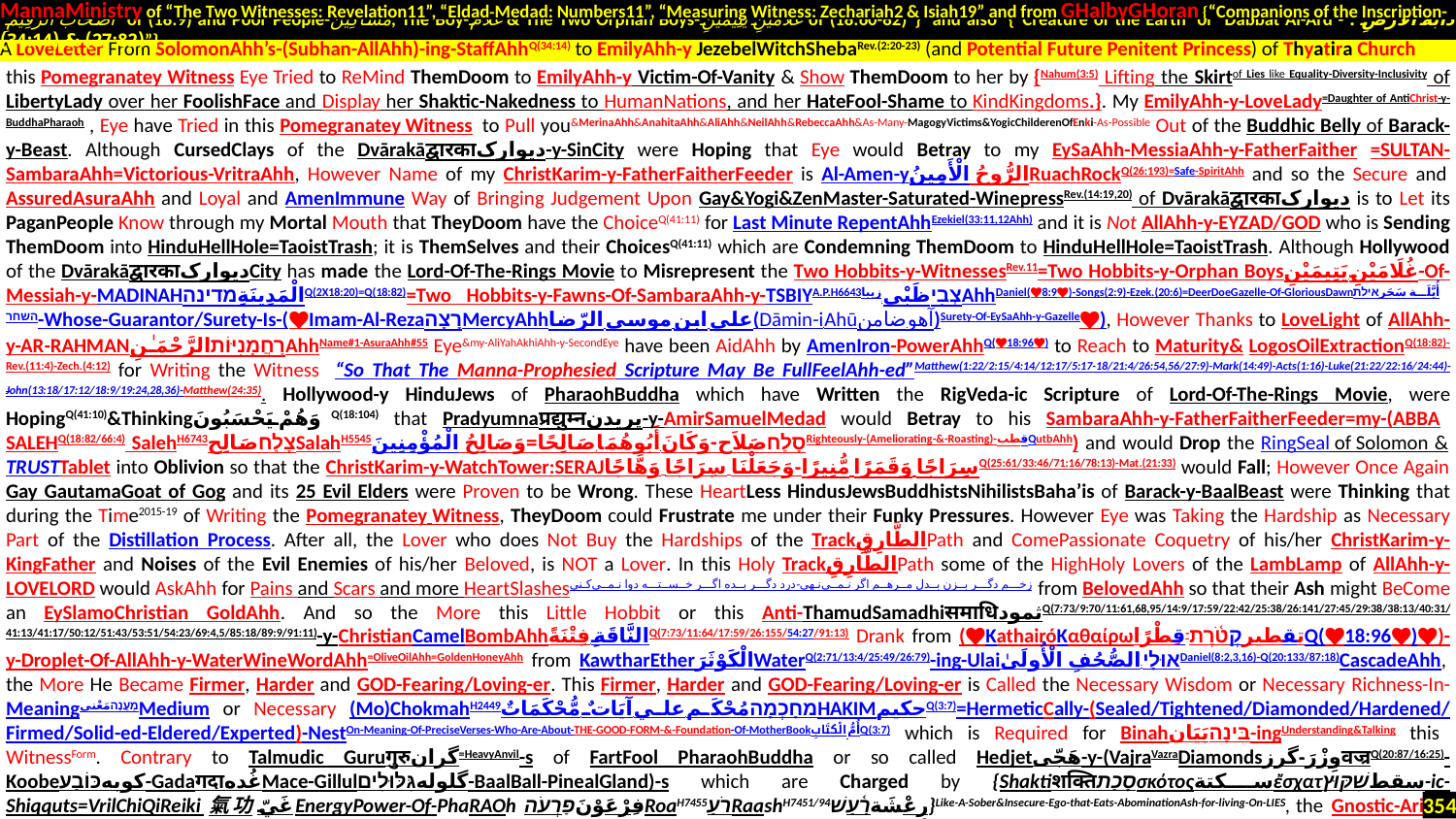

MannaMinistry of “The Two Witnesses: Revelation11”, “Eldad-Medad: Numbers11”, “Measuring Witness: Zechariah2 & Isiah19” and from GHalbyGHoran {“Companions of the Inscription-
 أَصْحَابَ الرَّقِيمِ  of (18:9) and Poor People-مَسَاكِينَ, The Boy-غُلَامُ & The Two Orphan Boys-غُلَامَيْنِ يَتِيمَيْنِ of (18:60-82)”}  and also  {“Creature of the Earth  or  Dabbat Al-Ard - دَابَّةُ الْأَرْضِ : (27:82) & (34:14)”}
.
this Pomegranatey Witness Eye Tried to ReMind ThemDoom to EmilyAhh-y Victim-Of-Vanity & Show ThemDoom to her by {Nahum(3:5) Lifting the Skirtof Lies like Equality-Diversity-Inclusivity of LibertyLady over her FoolishFace and Display her Shaktic-Nakedness to HumanNations, and her HateFool-Shame to KindKingdoms.}. My EmilyAhh-y-LoveLady=Daughter of AntiChrist-y-BuddhaPharaoh., Eye have Tried in this Pomegranatey Witness  to Pull you&MerinaAhh&AnahitaAhh&AliAhh&NeilAhh&RebeccaAhh&As-Many-MagogyVictims&YogicChilderenOfEnki-As-Possible Out of the Buddhic Belly of Barack-y-Beast. Although CursedClays of the Dvārakāद्वारकाدیوارک-y-SinCity were Hoping that Eye would Betray to my EySaAhh-MessiaAhh-y-FatherFaither =SULTAN-SambaraAhh=Victorious-VritraAhh, However Name of my ChristKarim-y-FatherFaitherFeeder is Al-Amen-yالرُّوحُ الْأَمِينُRuachRockQ(26:193)=Safe-SpiritAhh and so the Secure and AssuredAsuraAhh and Loyal and AmenImmune Way of Bringing Judgement Upon Gay&Yogi&ZenMaster-Saturated-WinepressRev.(14:19,20) of Dvārakāद्वारकाدیوارک is to Let its PaganPeople Know through my Mortal Mouth that TheyDoom have the ChoiceQ(41:11) for Last Minute RepentAhhEzekiel(33:11,12Ahh) and it is Not AllAhh-y-EYZAD/GOD who is Sending ThemDoom into HinduHellHole=TaoistTrash; it is ThemSelves and their ChoicesQ(41:11) which are Condemning ThemDoom to HinduHellHole=TaoistTrash. Although Hollywood of the Dvārakāद्वारकाدیوارکCity has made the Lord-Of-The-Rings Movie to Misrepresent the Two Hobbits-y-WitnessesRev.11=Two Hobbits-y-Orphan Boysغُلَامَيْنِ يَتِيمَيْنِ-Of-Messiah-y-MADINAHالْمَدِينَةِמדינהQ(2X18:20)=Q(18:82)=Two Hobbits-y-Fawns-Of-SambaraAhh-y-TSBIYA.P.H6643צְבִיظَبْي.زیباAhhDaniel(♥8:9♥)-Songs(2:9)-Ezek.(20:6)=DeerDoeGazelle-Of-GloriousDawnأُيَّلَة سَحَرאילת השחר-Whose-Guarantor/Surety-Is-(♥Imam-Al-RezaרָצָהMercyAhhعلي ابن موسى الرّضا‎(Dāmin-i Ahūضامن آهو)Surety-Of-EySaAhh-y-Gazelle♥), However Thanks to LoveLight of AllAhh-y-AR-RAHMANרַחֲמָנִיּוֹתالرَّحْمَـٰنِAhhName#1-AsuraAhh#55 Eye&my-AliYahAkhiAhh-y-SecondEye have been AidAhh by AmenIron-PowerAhhQ(♥18:96♥) to Reach to Maturity& LogosOilExtractionQ(18:82)-Rev.(11:4)-Zech.(4:12) for Writing the Witness  “So That The Manna-Prophesied Scripture May Be FullFeelAhh-ed”Matthew(1:22/2:15/4:14/12:17/5:17-18/21:4/26:54,56/27:9)-Mark(14:49)-Acts(1:16)-Luke(21:22/22:16/24:44)-John(13:18/17:12/18:9/19:24,28,36)-Matthew(24:35). Hollywood-y HinduJews of PharaohBuddha which have Written the RigVeda-ic Scripture of Lord-Of-The-Rings Movie, were HopingQ(41:10)&Thinkingوَهُمْ يَحْسَبُونَQ(18:104) that Pradyumnaप्रद्युम्नپریدن-y-AmirSamuelMedad would Betray to his SambaraAhh-y-FatherFaitherFeeder=my-(ABBA SALEHQ(18:82/66:4) SalehH6743צָלַחصَالِحSalahH5545סָלַחصَلاَح-وَكَانَ أَبُوهُمَا صَالِحًا=وَصَالِحُ الْمُؤْمِنِينَRighteously-(Ameliorating-&-Roasting)-قطب‎QutbAhh) and would Drop the RingSeal of Solomon & TRUSTTablet into Oblivion so that the ChristKarim-y-WatchTower:SERAJسِرَاجًا وَقَمَرًا مُّنِيرًا-وَجَعَلْنَا سِرَاجًا وَهَّاجًاQ(25:61/33:46/71:16/78:13)-Mat.(21:33) would Fall; However Once Again Gay GautamaGoat of Gog and its 25 Evil Elders were Proven to be Wrong. These HeartLess HindusJewsBuddhistsNihilistsBaha’is of Barack-y-BaalBeast were Thinking that during the Time2015-19 of Writing the Pomegranatey Witness, TheyDoom could Frustrate me under their Funky Pressures. However Eye was Taking the Hardship as Necessary Part of the Distillation Process. After all, the Lover who does Not Buy the Hardships of the TrackالطَّارِقِPath and ComePassionate Coquetry of his/her ChristKarim-y-KingFather and Noises of the Evil Enemies of his/her Beloved, is NOT a Lover. In this Holy TrackالطَّارِقِPath some of the HighHoly Lovers of the LambLamp of AllAhh-y-LoveLord would AskAhh for Pains and Scars and more HeartSlashesزخـــم دگـــر بــزن بــدل مــرهــم اگر نـمــی‌نـهی-درد دگـــر بــده اگـــر خــســتـــه دوا نـمــی‌کـنی from BelovedAhh so that their Ash might BeCome an EySlamoChristian GoldAhh. And so the More this Little Hobbit or this Anti-ThamudSamadhiसमाधिثمودQ(7:73/9:70/11:61,68,95/14:9/17:59/22:42/25:38/26:141/27:45/29:38/38:13/40:31/ 41:13/41:17/50:12/51:43/53:51/54:23/69:4,5/85:18/89:9/91:11)-y-ChristianCamelBombAhhالنَّاقَةِ فِتْنَةًQ(7:73/11:64/17:59/26:155/54:27/91:13) Drank from (♥KathairóΚαθαίρωتقطیرקְטֹ֫רֶת-قِطْرًاQ(♥18:96♥)♥)-y-Droplet-Of-AllAhh-y-WaterWineWordAhh=OliveOilAhh=GoldenHoneyAhh from KawtharEtherالْكَوْثَرَWaterQ(2:71/13:4/25:49/26:79)-ing-Ulaiאוּלָי-الصُّحُفِ الْأُولَىٰDaniel(8:2,3,16)-Q(20:133/87:18)CascadeAhh, the More He Became Firmer, Harder and GOD-Fearing/Loving-er. This Firmer, Harder and GOD-Fearing/Loving-er is Called the Necessary Wisdom or Necessary Richness-In-MeaningמַעֲנֶהمَعْنىMedium or Necessary (Mo)ChokmahH2449מחָכְמָהمُحْكَم علي آيَاتٌ مُّحْكَمَاتٌHAKIMحكيمQ(3:7)=HermeticCally-(Sealed/Tightened/Diamonded/Hardened/Firmed/Solid-ed-Eldered/Experted)-NestOn-Meaning-Of-PreciseVerses-Who-Are-About-THE-GOOD-FORM-&-Foundation-Of-MotherBookأُمُّ الْكِتَابِQ(3:7) which is Required for Binahבִּינָהبَيَان-ingUnderstanding&Talking this WitnessForm. Contrary to Talmudic Guruगुरुگران=HeavyAnvil-s of FartFool PharaohBuddha or so called Hedjetهَجّى-y-(VajraVazraDiamondsوِزْرَ-گرزवज्रQ(20:87/16:25)-Koobeکوبهכּוֹבַע-GadaगदाغُدهMace-Gillulگلولهגִּלּוּלִים-BaalBall-PinealGland)-s which are Charged by {Shaktiशक्तिסָכַתσκότοςسكتةἔσχατسقطשִׁקּוּץ-ic-Shiqquts=VrilChiQiReiki氣功غَيّEnergyPower-Of-PhaRAOh فِرْعَوْنَפַרְעֹהRoaH7455רֹעַRaashH7451/94رِعْشَةרַ֫עַשׁ}Like-A-Sober&Insecure-Ego-that-Eats-AbominationAsh-for-living-On-LIES, the Gnostic-Arif-s-Of-AraphEL-y-עֲרָפֶלH6205-H6201עָרַףعرفانIRFANQ(7:46,8)Exo.(20:21)
A LoveLetter From SolomonAhh’s-(Subhan-AllAhh)-ing-StaffAhhQ(34:14) to EmilyAhh-y JezebelWitchShebaRev.(2:20-23) (and Potential Future Penitent Princess) of Thyatira Church
354